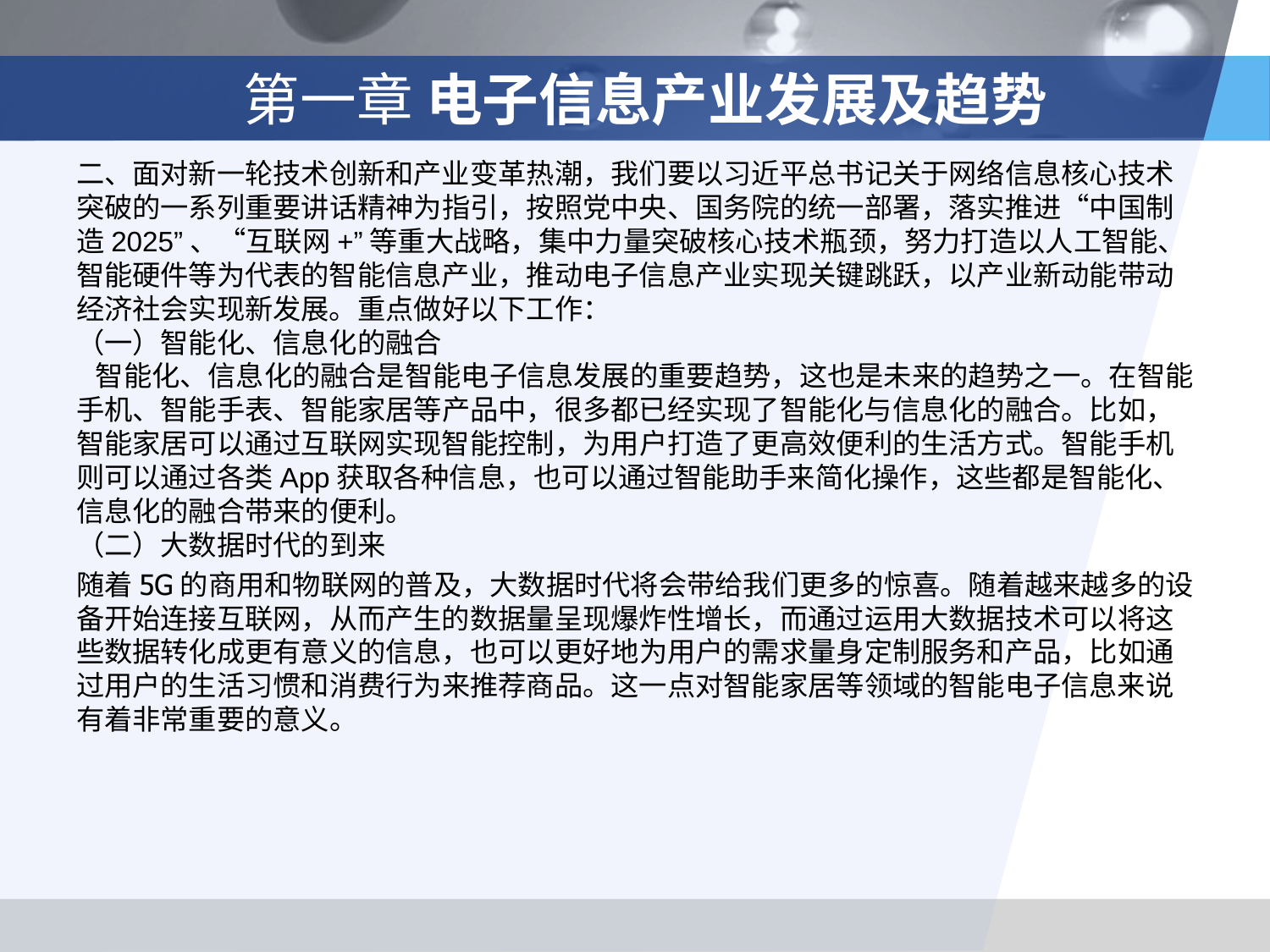

# 第一章 电子信息产业发展及趋势
二、面对新一轮技术创新和产业变革热潮，我们要以习近平总书记关于网络信息核心技术突破的一系列重要讲话精神为指引，按照党中央、国务院的统一部署，落实推进“中国制造2025”、“互联网+”等重大战略，集中力量突破核心技术瓶颈，努力打造以人工智能、智能硬件等为代表的智能信息产业，推动电子信息产业实现关键跳跃，以产业新动能带动经济社会实现新发展。重点做好以下工作：
（一）智能化、信息化的融合
  智能化、信息化的融合是智能电子信息发展的重要趋势，这也是未来的趋势之一。在智能手机、智能手表、智能家居等产品中，很多都已经实现了智能化与信息化的融合。比如，智能家居可以通过互联网实现智能控制，为用户打造了更高效便利的生活方式。智能手机则可以通过各类App获取各种信息，也可以通过智能助手来简化操作，这些都是智能化、信息化的融合带来的便利。
（二）大数据时代的到来
随着5G的商用和物联网的普及，大数据时代将会带给我们更多的惊喜。随着越来越多的设备开始连接互联网，从而产生的数据量呈现爆炸性增长，而通过运用大数据技术可以将这些数据转化成更有意义的信息，也可以更好地为用户的需求量身定制服务和产品，比如通过用户的生活习惯和消费行为来推荐商品。这一点对智能家居等领域的智能电子信息来说有着非常重要的意义。